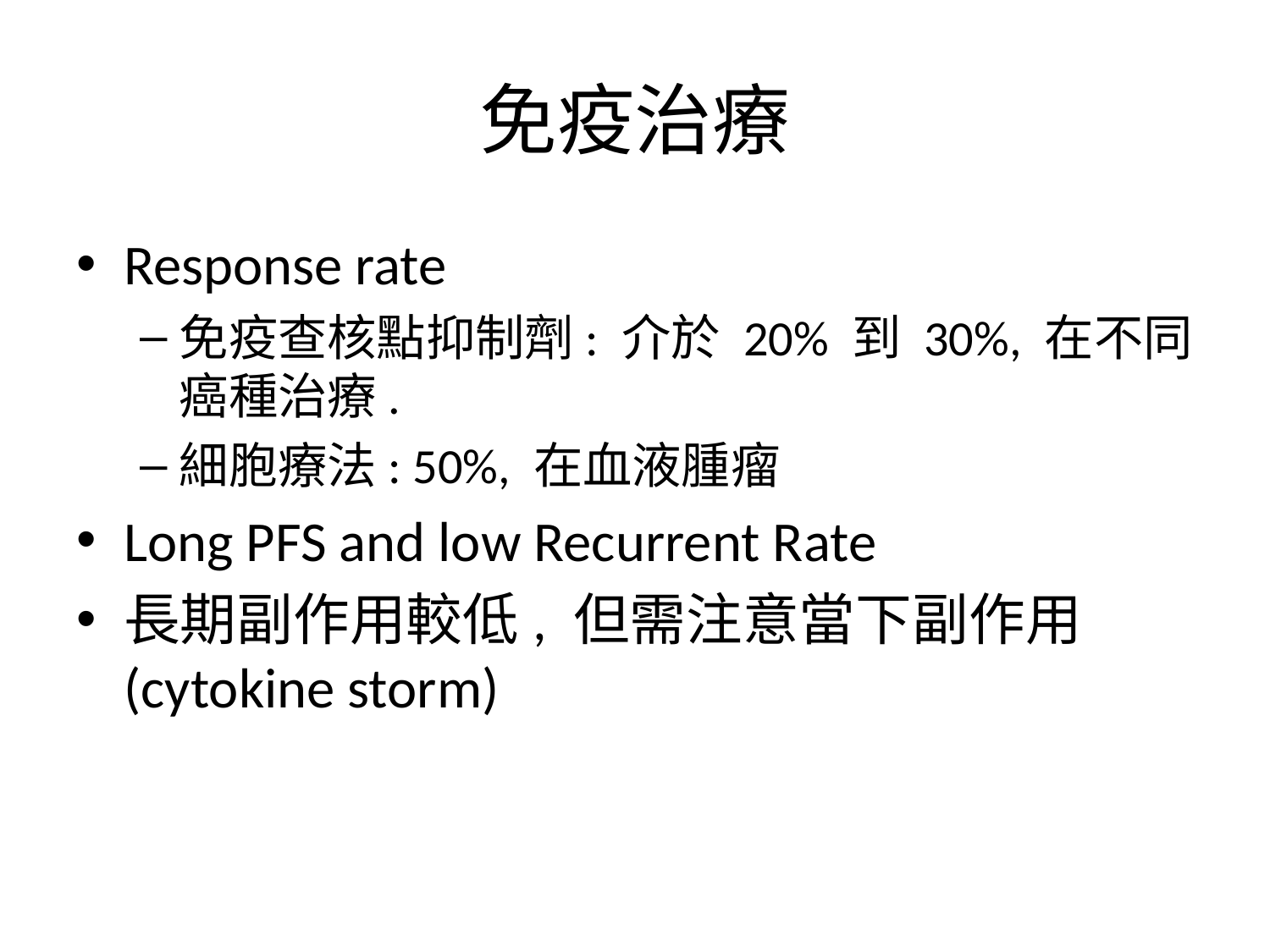

# 免疫治療
Response rate
免疫查核點抑制劑: 介於 20% 到 30%, 在不同癌種治療.
細胞療法: 50%, 在血液腫瘤
Long PFS and low Recurrent Rate
長期副作用較低, 但需注意當下副作用 (cytokine storm)